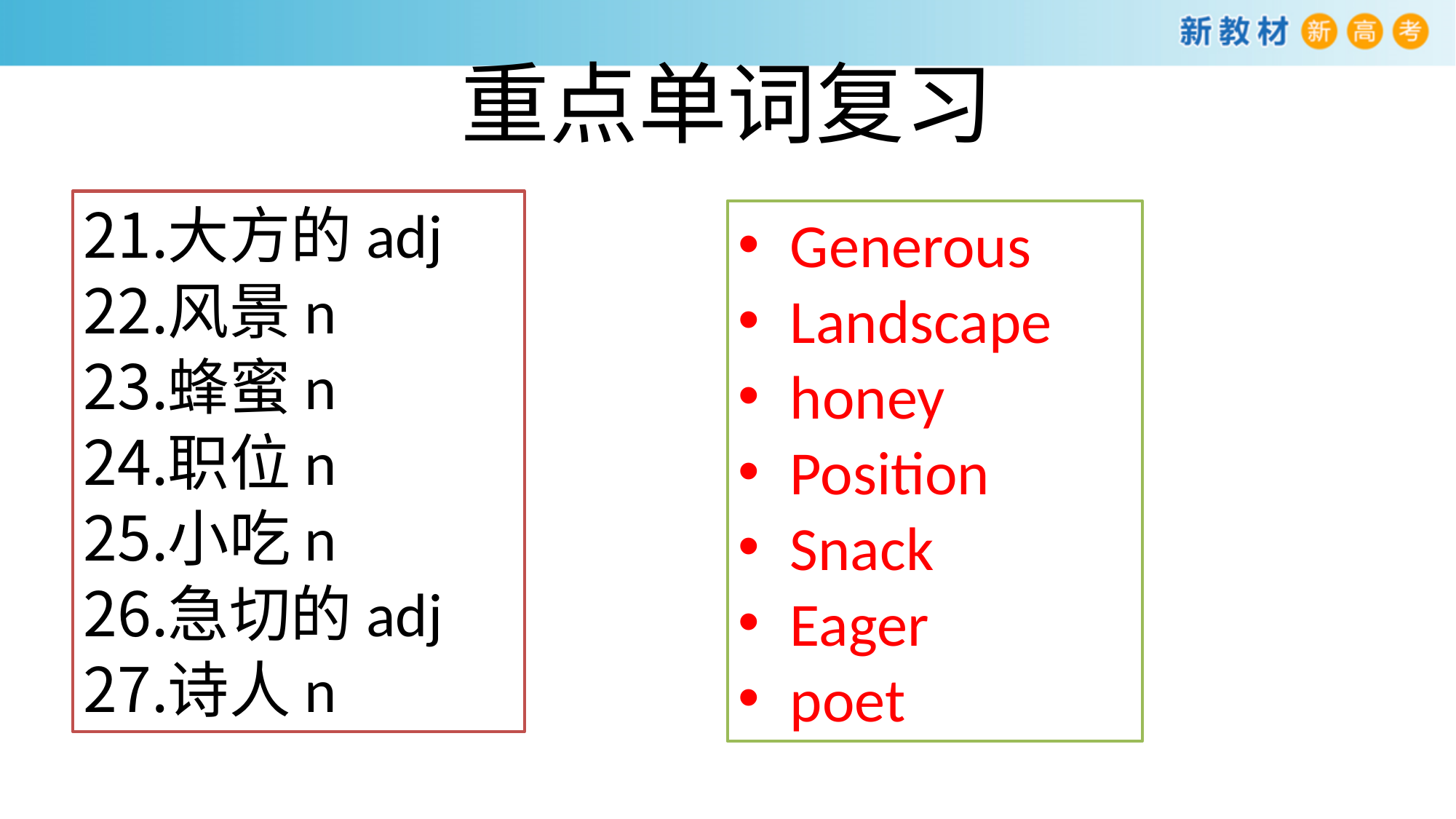

# 重点单词复习
大方的adj
风景n
蜂蜜n
职位n
小吃n
急切的adj
诗人n

Generous
Landscape
honey
Position
Snack
Eager
poet